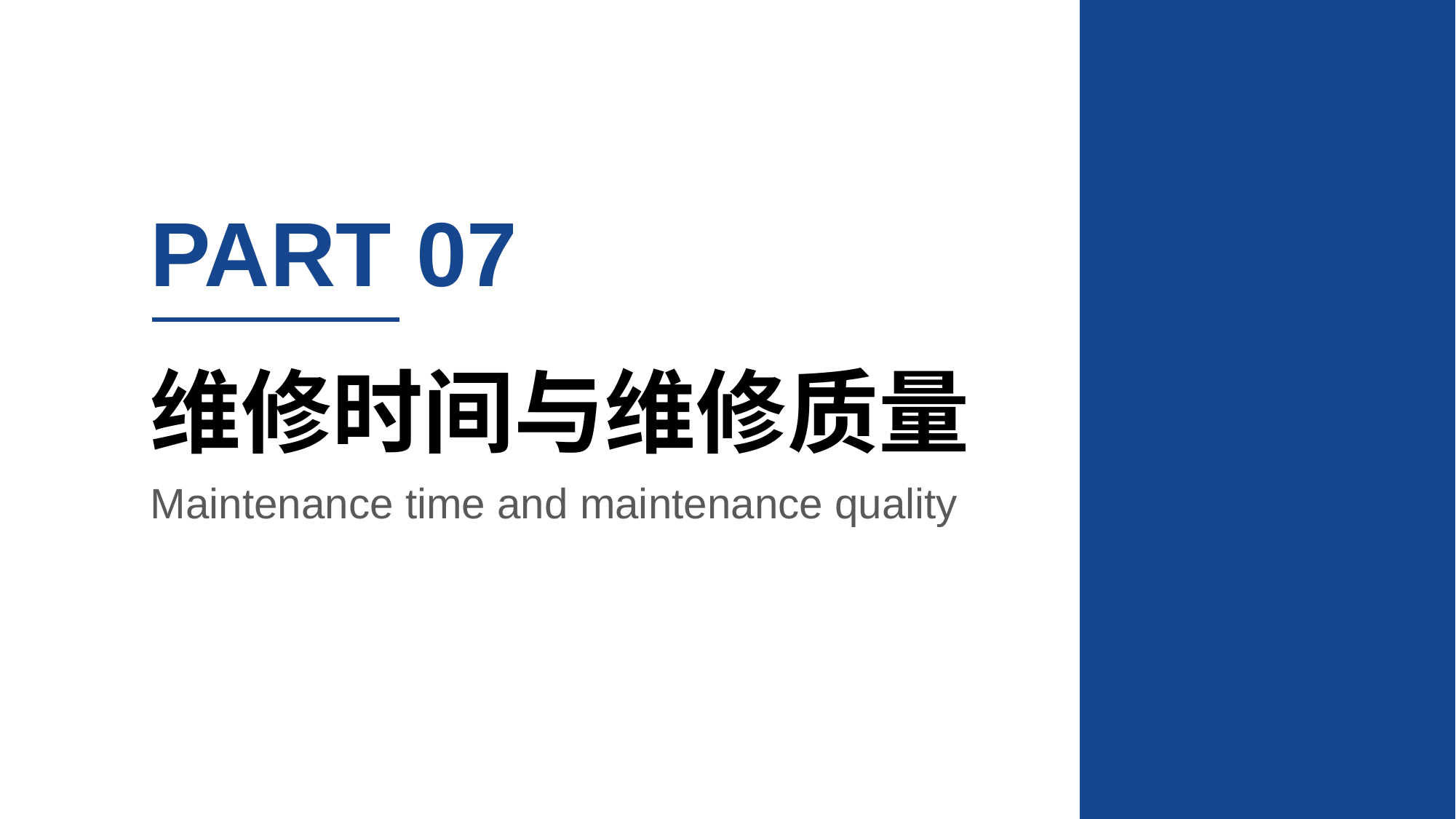

PART 07
维修时间与维修质量
Maintenance time and maintenance quality